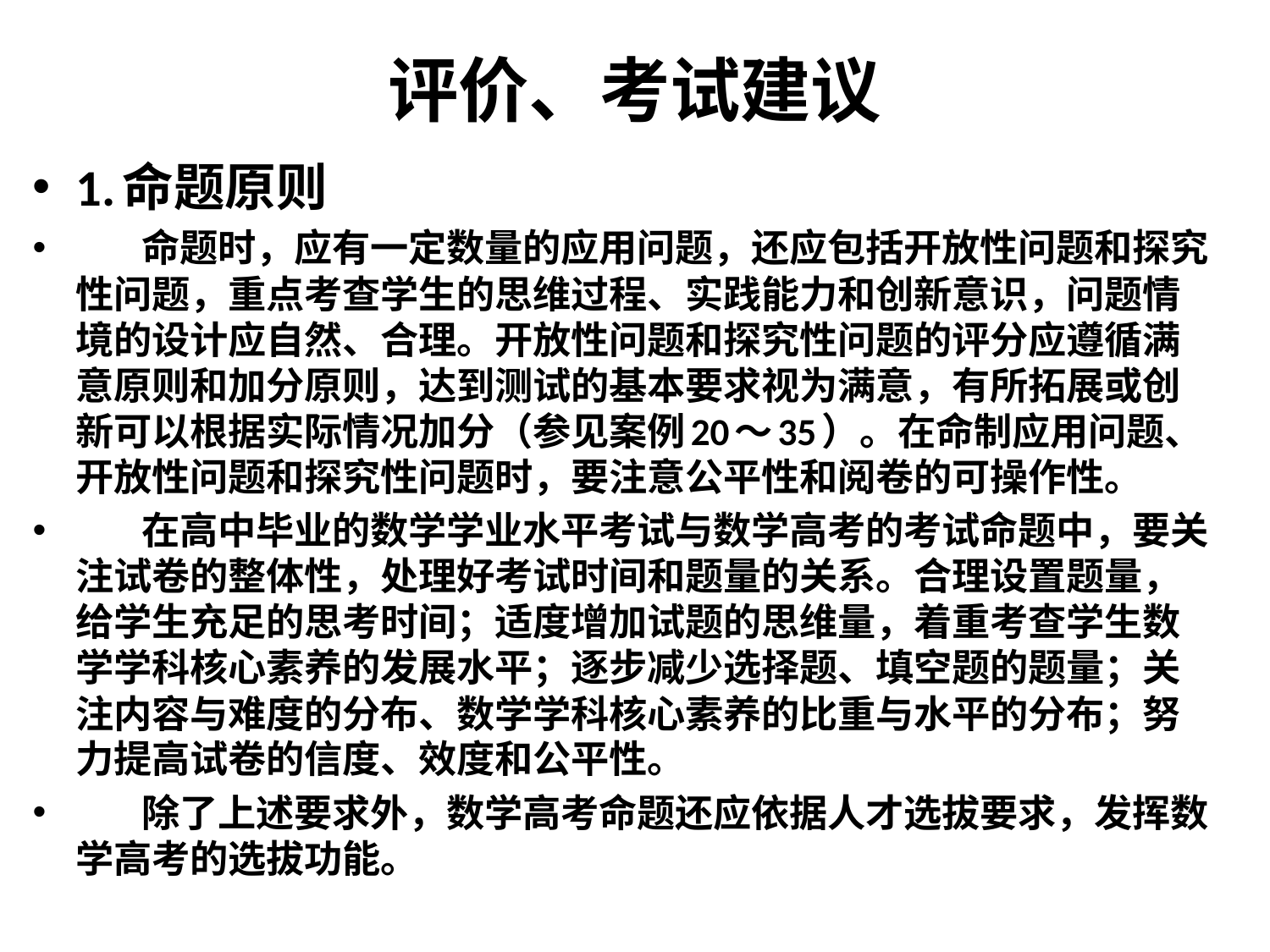

# 评价、考试建议
1.命题原则
       命题时，应有一定数量的应用问题，还应包括开放性问题和探究性问题，重点考查学生的思维过程、实践能力和创新意识，问题情境的设计应自然、合理。开放性问题和探究性问题的评分应遵循满意原则和加分原则，达到测试的基本要求视为满意，有所拓展或创新可以根据实际情况加分（参见案例20～35）。在命制应用问题、开放性问题和探究性问题时，要注意公平性和阅卷的可操作性。
       在高中毕业的数学学业水平考试与数学高考的考试命题中，要关注试卷的整体性，处理好考试时间和题量的关系。合理设置题量，给学生充足的思考时间；适度增加试题的思维量，着重考查学生数学学科核心素养的发展水平；逐步减少选择题、填空题的题量；关注内容与难度的分布、数学学科核心素养的比重与水平的分布；努力提高试卷的信度、效度和公平性。
       除了上述要求外，数学高考命题还应依据人才选拔要求，发挥数学高考的选拔功能。